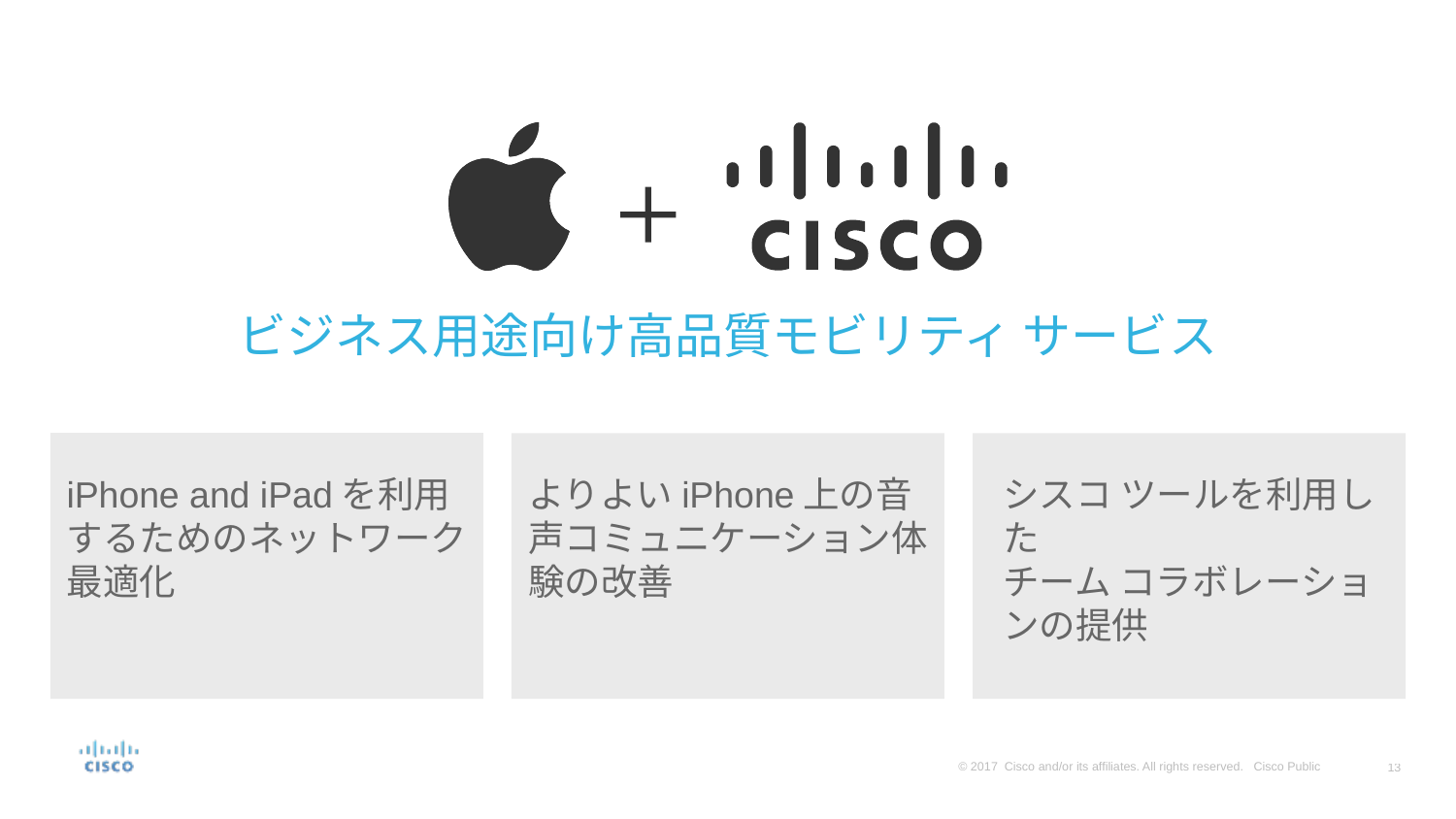

ビジネス用途向け高品質モビリティ サービス
iPhone and iPadを利用するためのネットワーク
最適化
よりよいiPhone上の音声コミュニケーション体験の改善
シスコ ツールを利用した
チーム コラボレーションの提供